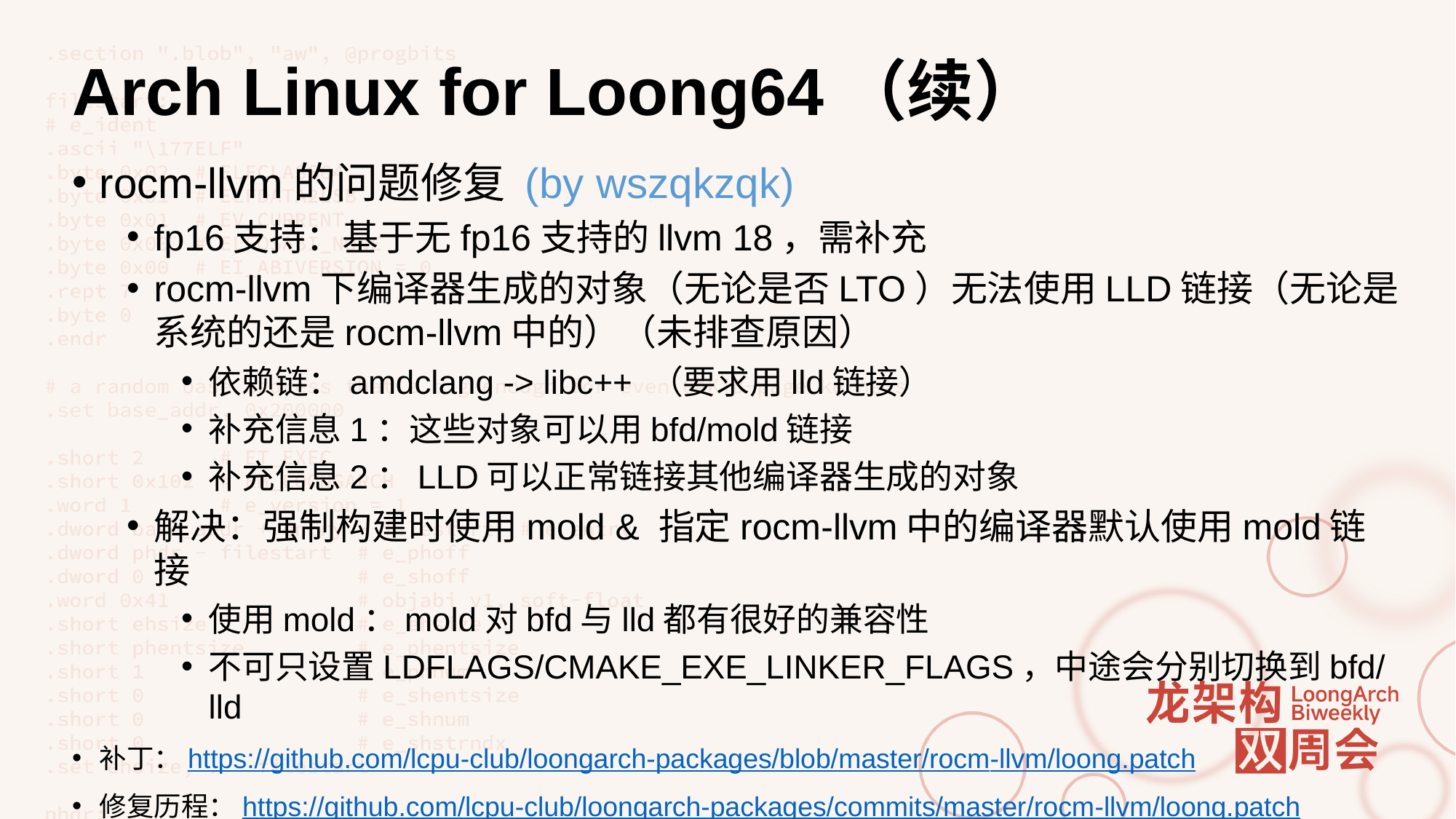

# Arch Linux for Loong64（续）
rocm-llvm的问题修复 (by wszqkzqk)
fp16支持：基于无fp16支持的llvm 18，需补充
rocm-llvm下编译器生成的对象（无论是否LTO）无法使用LLD链接（无论是系统的还是rocm-llvm中的）（未排查原因）
依赖链：amdclang -> libc++ （要求用lld链接）
补充信息1：这些对象可以用bfd/mold链接
补充信息2：LLD可以正常链接其他编译器生成的对象
解决：强制构建时使用mold & 指定rocm-llvm中的编译器默认使用mold链接
使用mold：mold对bfd与lld都有很好的兼容性
不可只设置LDFLAGS/CMAKE_EXE_LINKER_FLAGS，中途会分别切换到bfd/lld
补丁：https://github.com/lcpu-club/loongarch-packages/blob/master/rocm-llvm/loong.patch
修复历程：https://github.com/lcpu-club/loongarch-packages/commits/master/rocm-llvm/loong.patch